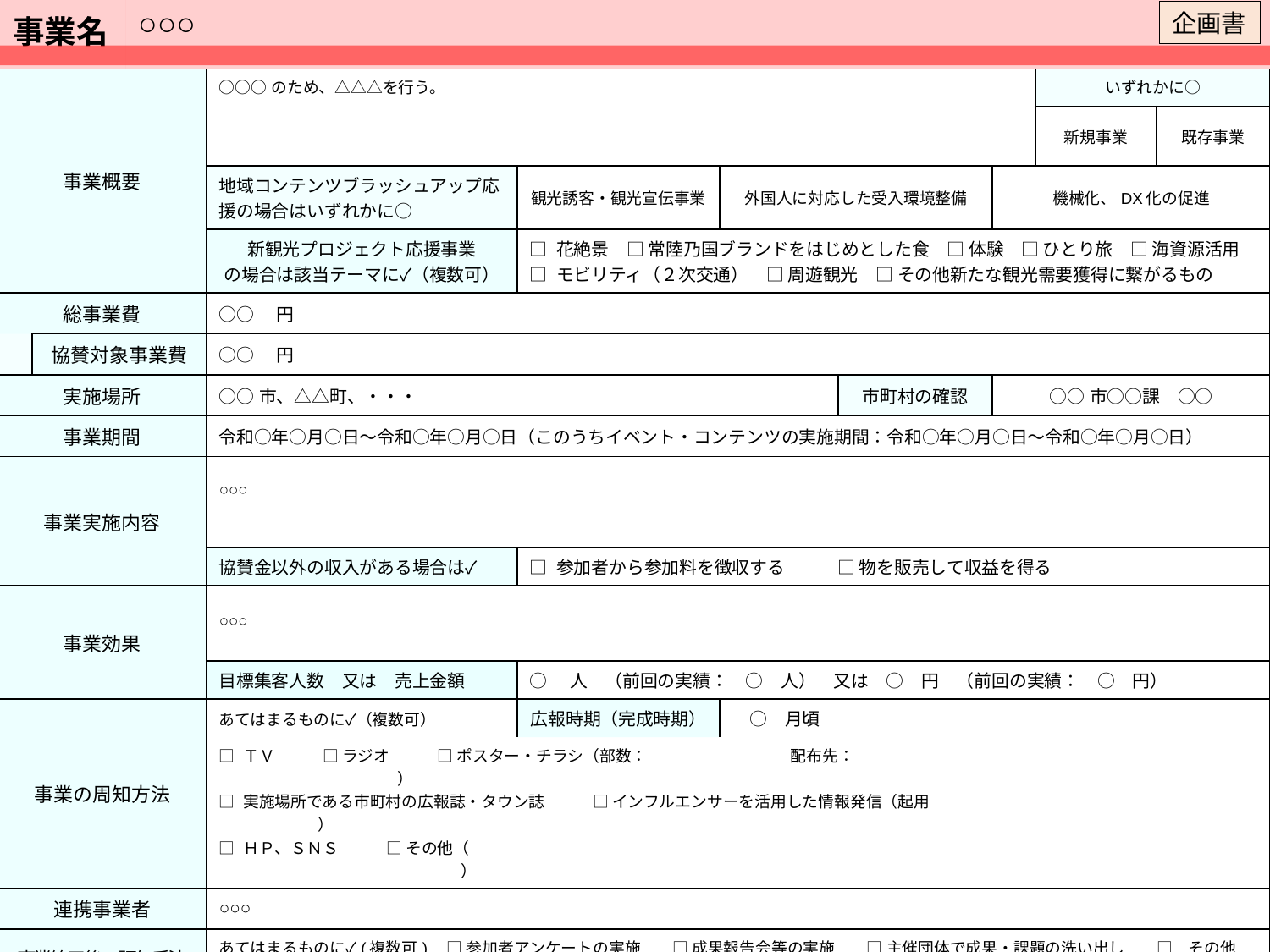

| 事業名 | ○○○ |
| --- | --- |
企画書
| 事業概要 |  | ○○○のため、△△△を行う。 |  |  |  |  | いずれかに○ |  |
| --- | --- | --- | --- | --- | --- | --- | --- | --- |
|  |  |  |  |  |  |  | 新規事業 | 既存事業 |
|  |  | 地域コンテンツブラッシュアップ応援の場合はいずれかに○ | 観光誘客・観光宣伝事業 | 外国人に対応した受入環境整備 |  | 機械化、DX化の促進 |  |  |
|  |  | 新観光プロジェクト応援事業 の場合は該当テーマに✓（複数可） | □ 花絶景　□ 常陸乃国ブランドをはじめとした食　□ 体験　□ ひとり旅　□ 海資源活用　 □ モビリティ（２次交通）　□ 周遊観光　□ その他新たな観光需要獲得に繋がるもの |  |  |  |  |  |
| 総事業費 |  | ○○　円 |  |  |  |  |  |  |
|  | 協賛対象事業費 | ○○　円 |  |  |  |  |  |  |
| 実施場所 |  | ○○市、△△町、・・・ |  |  | 市町村の確認 | ○○市○○課　○○ |  |  |
| 事業期間 |  | 令和○年○月○日～令和○年○月○日（このうちイベント・コンテンツの実施期間：令和○年○月○日～令和○年○月○日） |  |  |  |  |  |  |
| 事業実施内容 |  | ○○○ |  |  |  |  |  |  |
|  |  | 協賛金以外の収入がある場合は✓ | □ 参加者から参加料を徴収する　　　□ 物を販売して収益を得る |  |  |  |  |  |
| 事業効果 |  | ○○○ |  |  |  |  |  |  |
|  |  | 目標集客人数　又は　売上金額 | ○　人　（前回の実績：　○　人）　又は　○　円　（前回の実績：　○　円） |  |  |  |  |  |
| 事業の周知方法 |  | あてはまるものに✓（複数可） | 広報時期（完成時期） | ○　月頃 |  |  |  |  |
|  |  | □ ＴＶ　　　□ ラジオ　　　□ ポスター・チラシ（部数：　　　　　　　　　配布先：　　　　　　　　　　 　　　　　　　　　　　　　　　　　　　　　　 　　　　） □ 実施場所である市町村の広報誌・タウン誌　　　□ インフルエンサーを活用した情報発信（起用　　　　　　　　　　　　　 　　　　　　　　　　　　　 ） □ ＨＰ、ＳＮＳ　　　□ その他（　　　　　　　　　　　　　　　　　　　　　　　　　　　　　　　　　　　　　　　　　　　　　　　　　　　　　　　　　　　　　　　　 ） |  |  |  |  |  |  |
| 連携事業者 |  | ○○○ |  |  |  |  |  |  |
| 事業終了後の評価手法 |  | あてはまるものに✓(複数可)　□ 参加者アンケートの実施　　□ 成果報告会等の実施　　□ 主催団体で成果・課題の洗い出し　　□　その他（　　　　　　　　） |  |  |  |  |  |  |
| 次年度以降の 取組予定 |  |  |  |  |  |  |  |  |